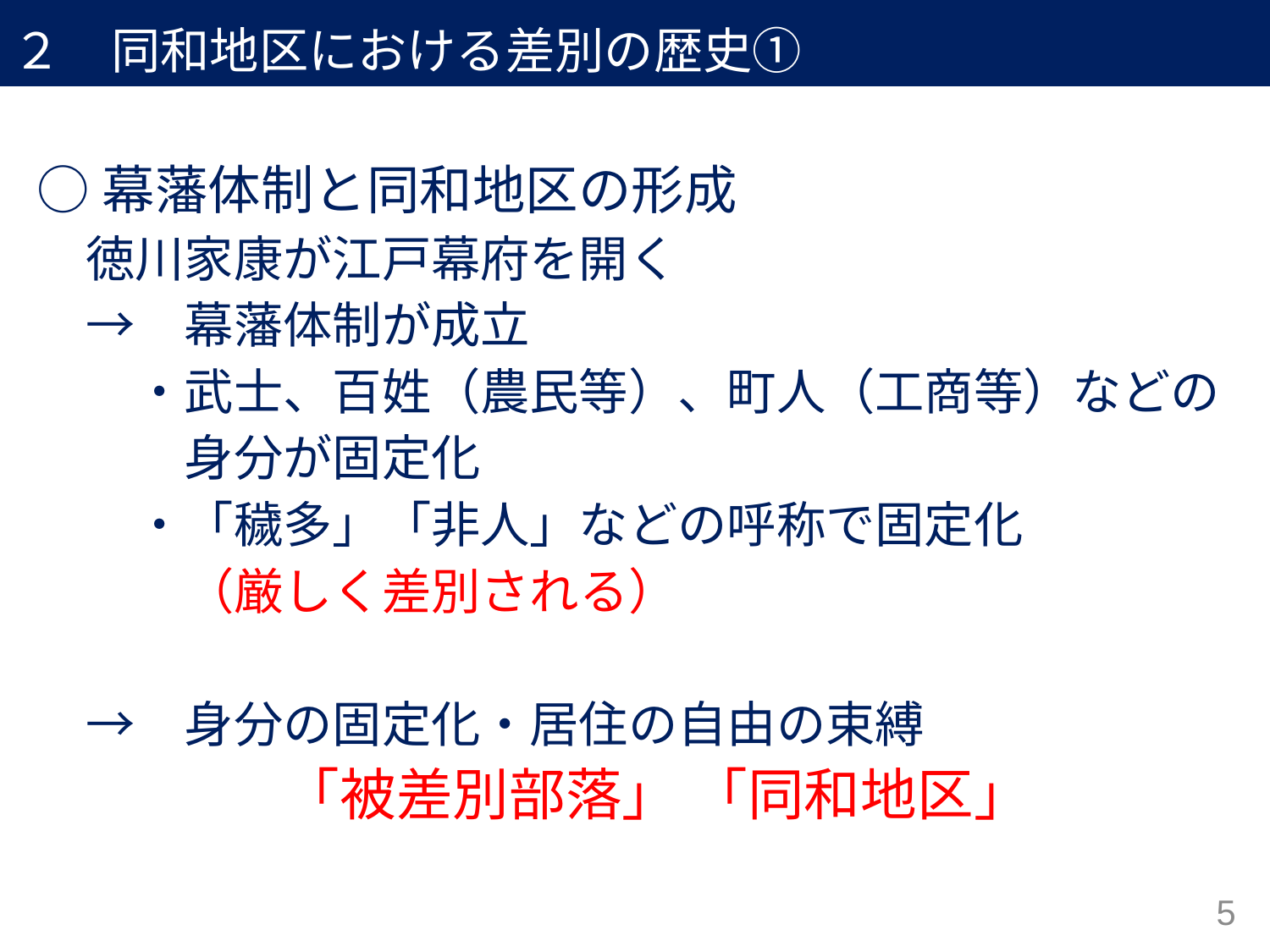

２　同和地区における差別の歴史①
○幕藩体制と同和地区の形成
　徳川家康が江戸幕府を開く
　→　幕藩体制が成立
　　・武士、百姓（農民等）、町人（工商等）などの
　　　身分が固定化
　　・「穢多」「非人」などの呼称で固定化
　　　（厳しく差別される）

　→　身分の固定化・居住の自由の束縛
　　　　　「被差別部落」 「同和地区」
5